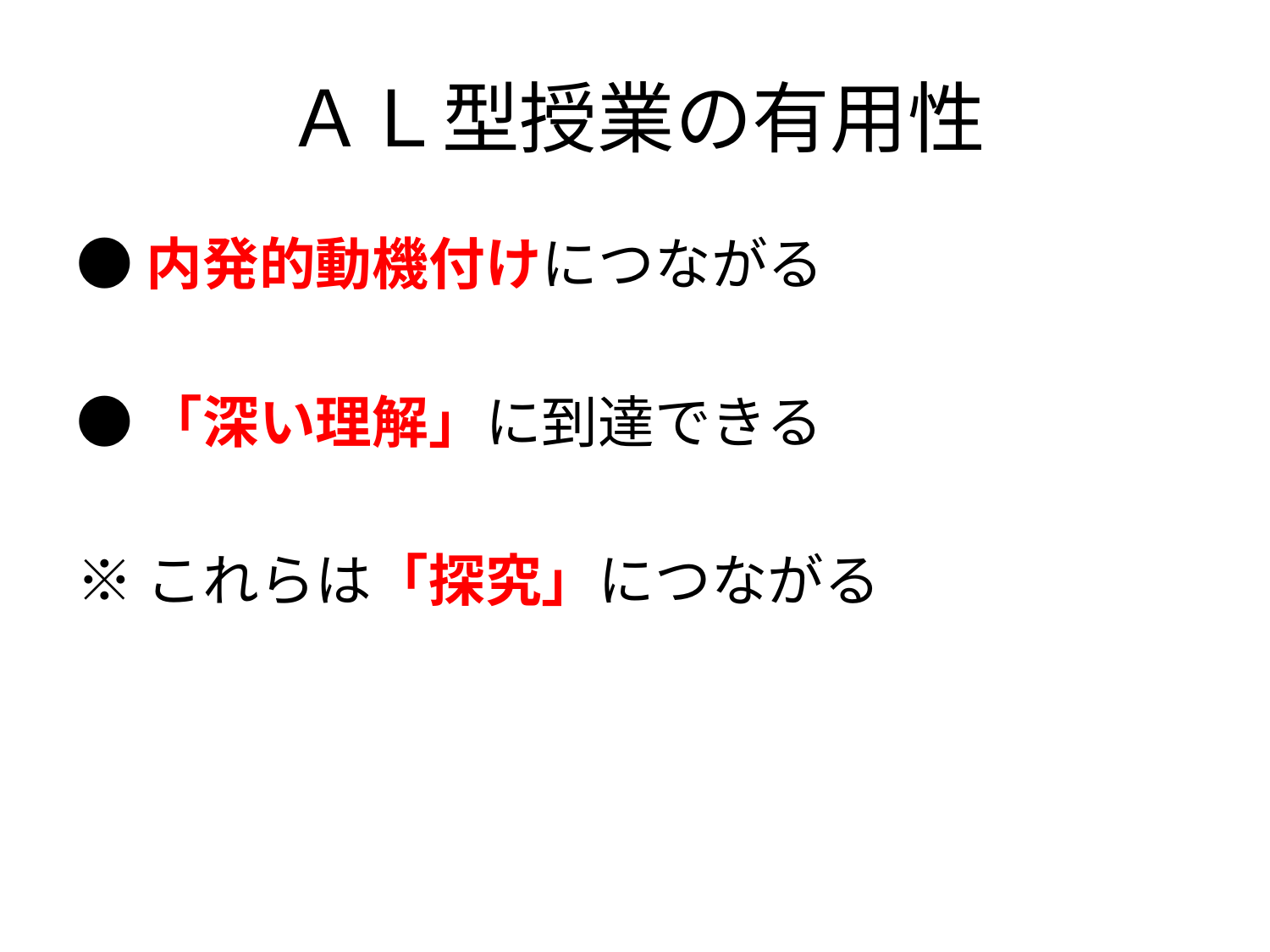

# ＡＬ型授業の有用性
●内発的動機付けにつながる

●「深い理解」に到達できる

※これらは「探究」につながる